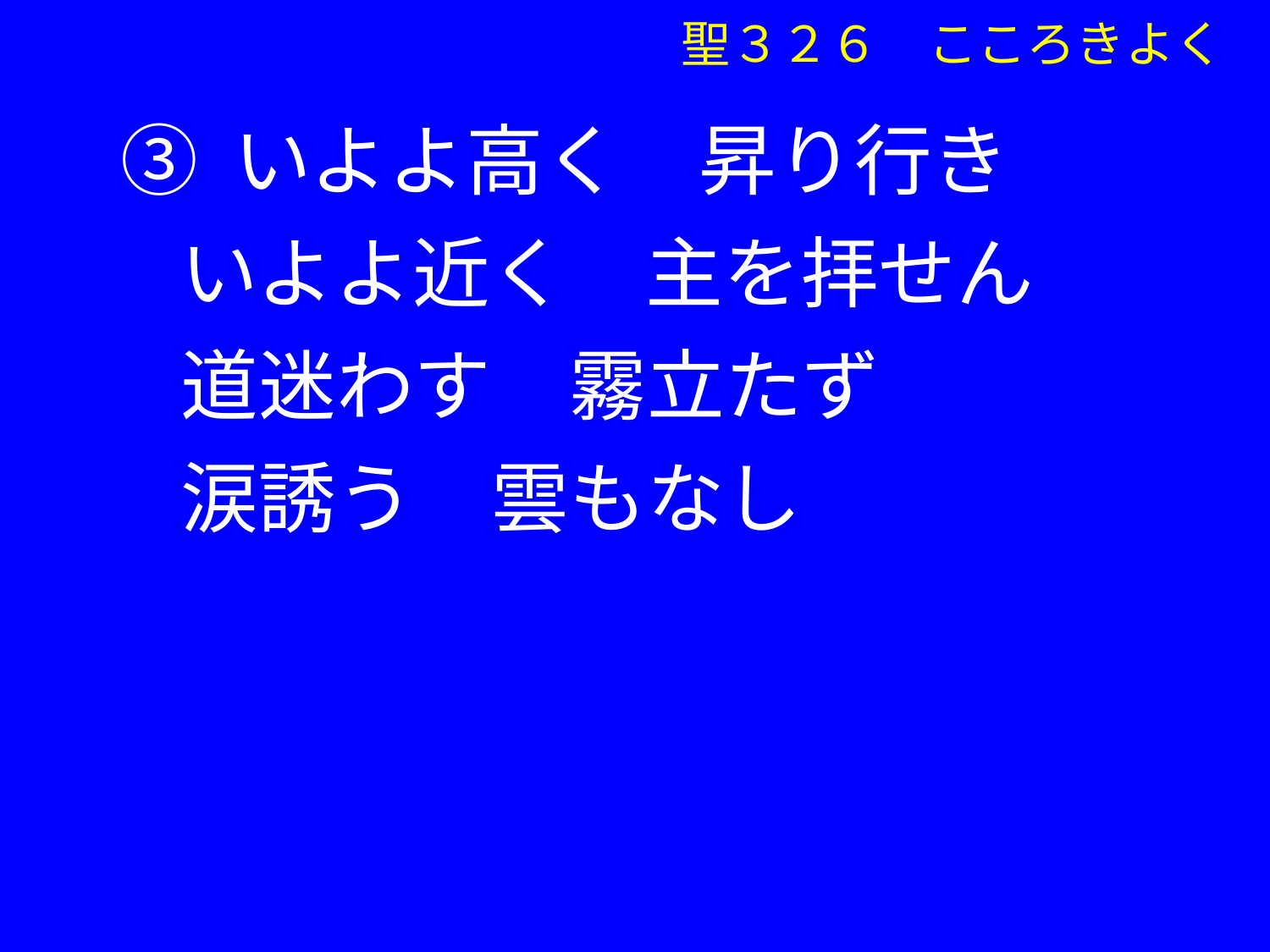

③ いよよ高く　昇り行き
　いよよ近く　主を拝せん
　道迷わす　霧立たず
　涙誘う　雲もなし

聖３２６　こころきよく